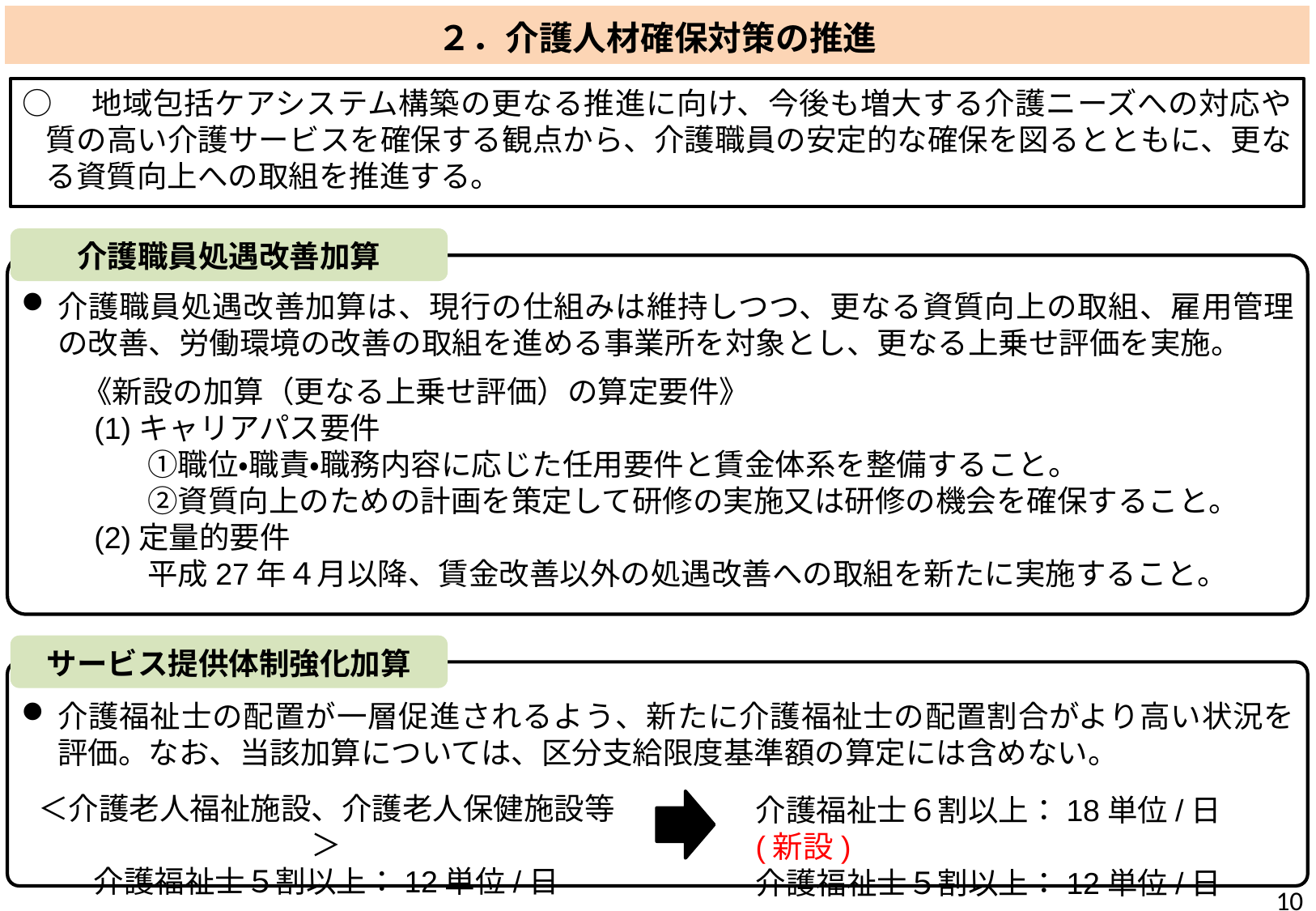

# ２．介護人材確保対策の推進
○　地域包括ケアシステム構築の更なる推進に向け、今後も増大する介護ニーズへの対応や質の高い介護サービスを確保する観点から、介護職員の安定的な確保を図るとともに、更なる資質向上への取組を推進する。
介護職員処遇改善加算

介護職員処遇改善加算は、現行の仕組みは維持しつつ、更なる資質向上の取組、雇用管理の改善、労働環境の改善の取組を進める事業所を対象とし、更なる上乗せ評価を実施。

　　《新設の加算（更なる上乗せ評価）の算定要件》
　(1)キャリアパス要件
　　　①職位・職責・職務内容に応じた任用要件と賃金体系を整備すること。
　　　②資質向上のための計画を策定して研修の実施又は研修の機会を確保すること。
　(2)定量的要件
　　　平成27年４月以降、賃金改善以外の処遇改善への取組を新たに実施すること。
サービス提供体制強化加算

介護福祉士の配置が一層促進されるよう、新たに介護福祉士の配置割合がより高い状況を評価。なお、当該加算については、区分支給限度基準額の算定には含めない。
＜介護老人福祉施設、介護老人保健施設等＞
介護福祉士５割以上：12単位/日
介護福祉士６割以上：18単位/日(新設)
介護福祉士５割以上：12単位/日

10